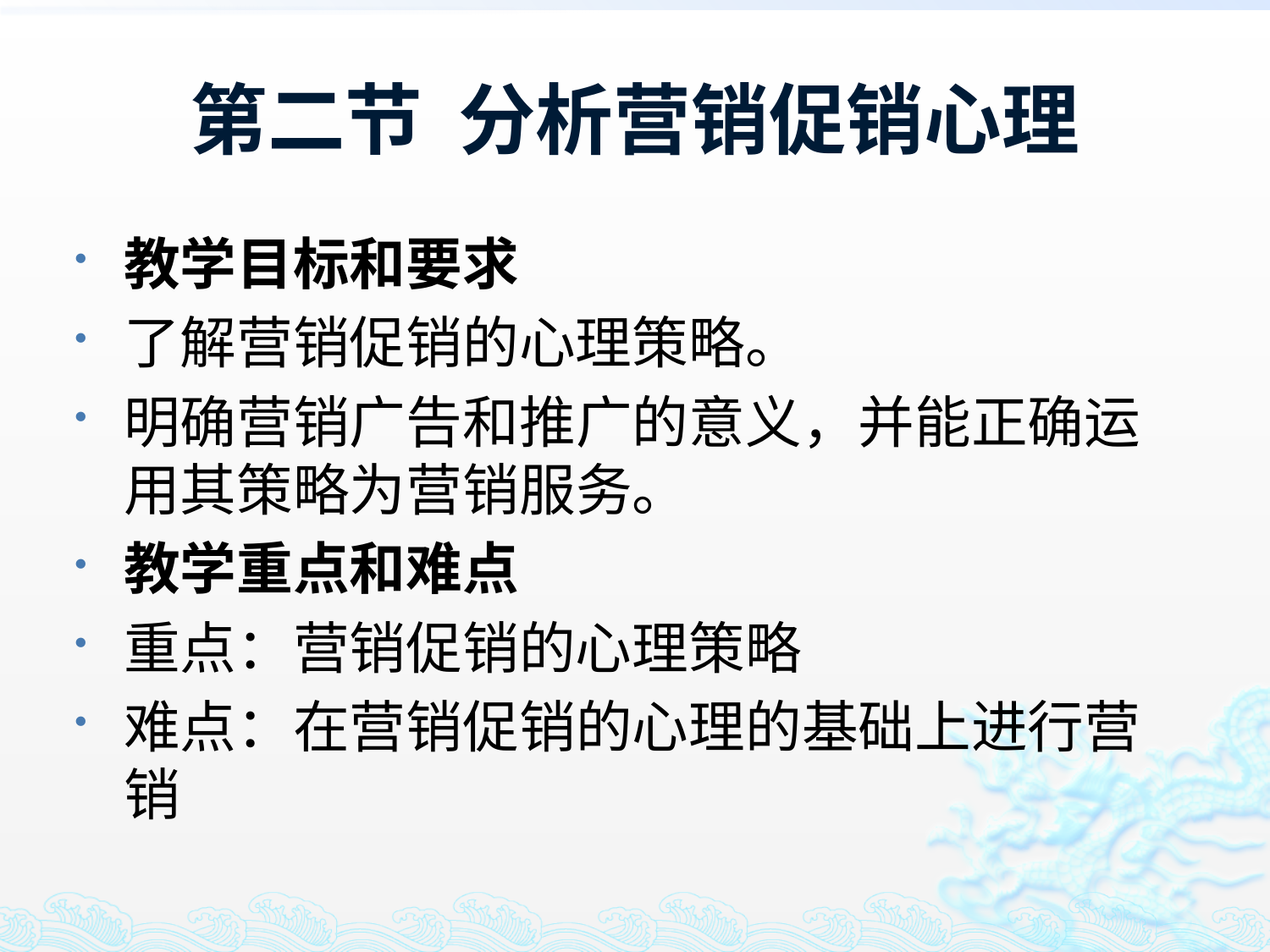

# 第二节  分析营销促销心理
教学目标和要求
了解营销促销的心理策略。
明确营销广告和推广的意义，并能正确运用其策略为营销服务。
教学重点和难点
重点：营销促销的心理策略
难点：在营销促销的心理的基础上进行营销